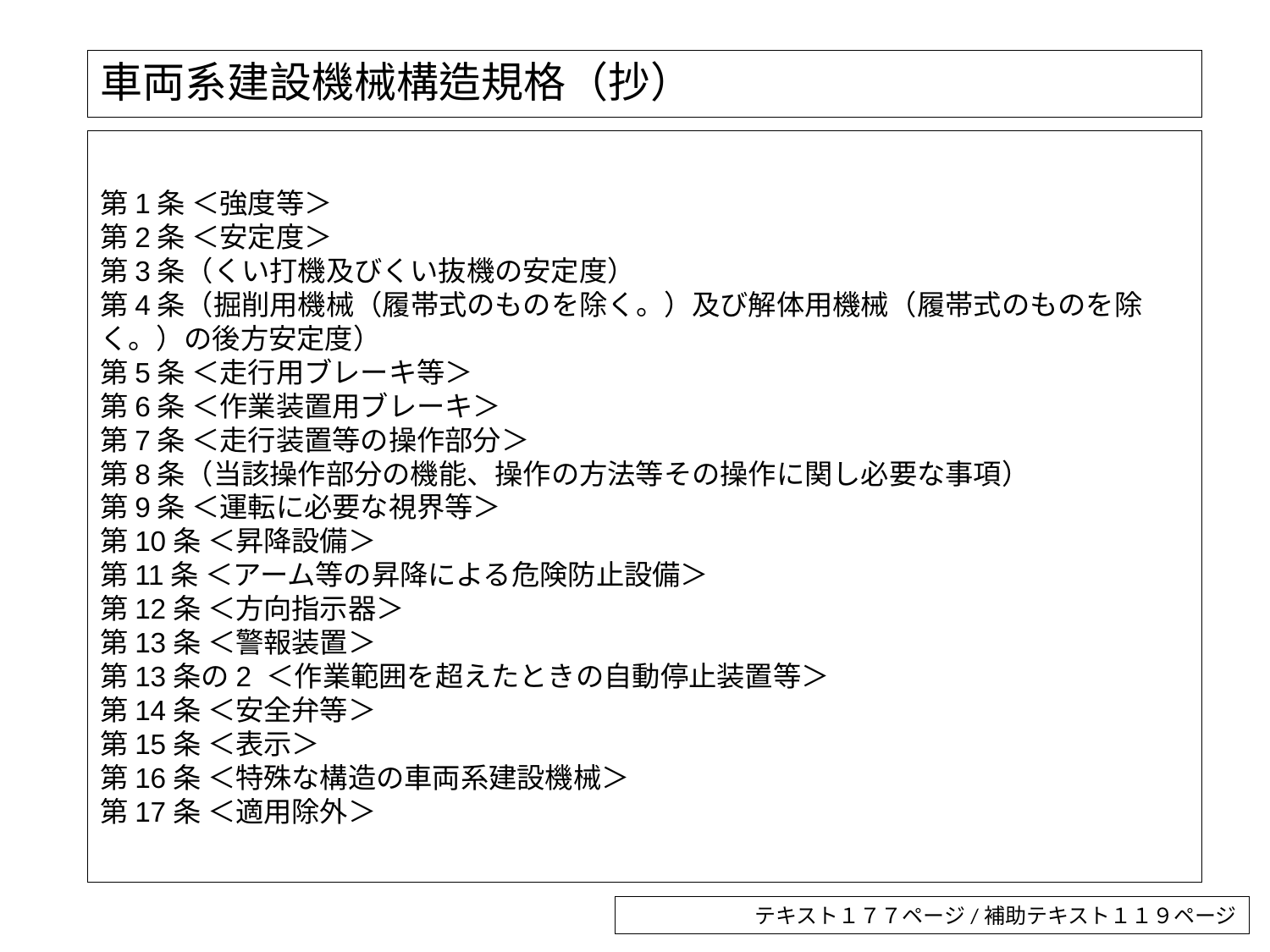

# 車両系建設機械構造規格（抄）
第1条 ＜強度等＞
第2条 ＜安定度＞
第3条（くい打機及びくい抜機の安定度）
第4条（掘削用機械（履帯式のものを除く。）及び解体用機械（履帯式のものを除く。）の後方安定度）
第5条 ＜走行用ブレーキ等＞
第6条 ＜作業装置用ブレーキ＞
第7条 ＜走行装置等の操作部分＞
第8条（当該操作部分の機能、操作の方法等その操作に関し必要な事項）
第9条 ＜運転に必要な視界等＞
第10条 ＜昇降設備＞
第11条 ＜アーム等の昇降による危険防止設備＞
第12条 ＜方向指示器＞
第13条 ＜警報装置＞
第13条の2 ＜作業範囲を超えたときの自動停止装置等＞
第14条 ＜安全弁等＞
第15条 ＜表示＞
第16条 ＜特殊な構造の車両系建設機械＞
第17条 ＜適用除外＞
テキスト１７７ページ/補助テキスト１１９ページ